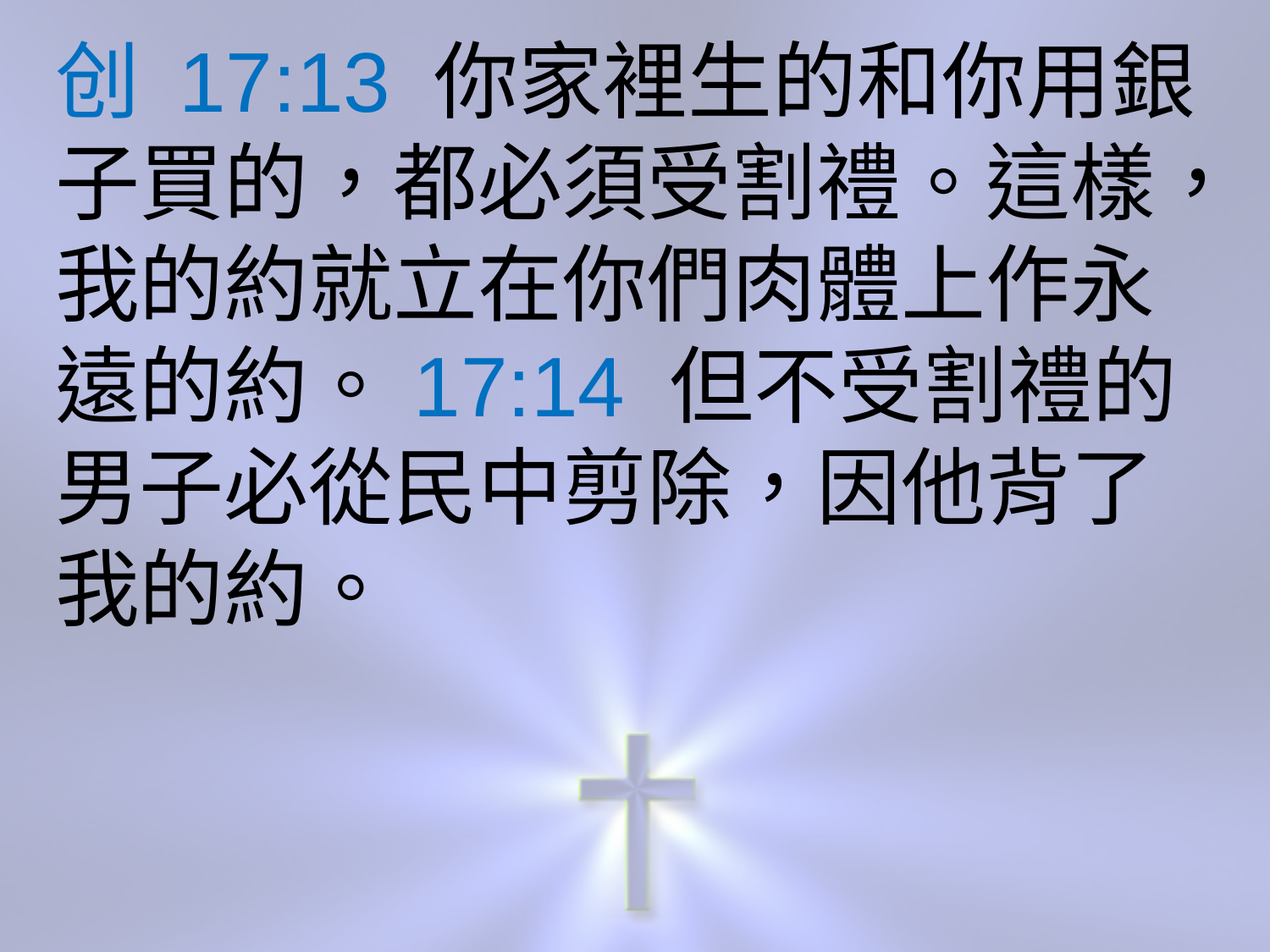

创 17:13 你家裡生的和你用銀子買的，都必須受割禮。這樣，我的約就立在你們肉體上作永遠的約。17:14 但不受割禮的男子必從民中剪除，因他背了我的約。